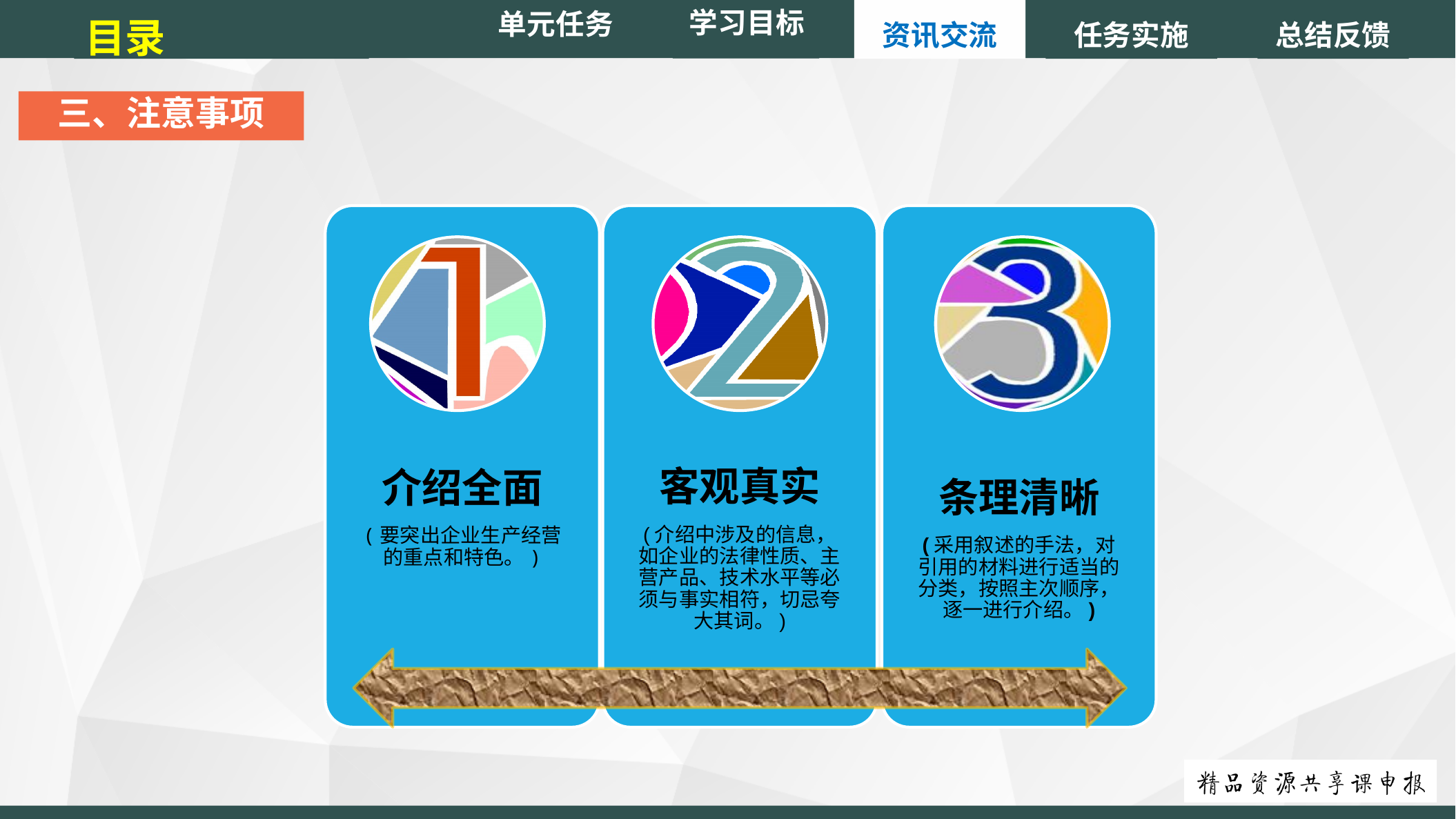

单元任务
学习目标
目录
资讯交流
任务实施
总结反馈

三、注意事项
介绍全面
(要突出企业生产经营的重点和特色。)

客观真实
(介绍中涉及的信息，如企业的法律性质、主营产品、技术水平等必须与事实相符，切忌夸大其词。)

条理清晰
(采用叙述的手法，对引用的材料进行适当的分类，按照主次顺序，逐一进行介绍。)